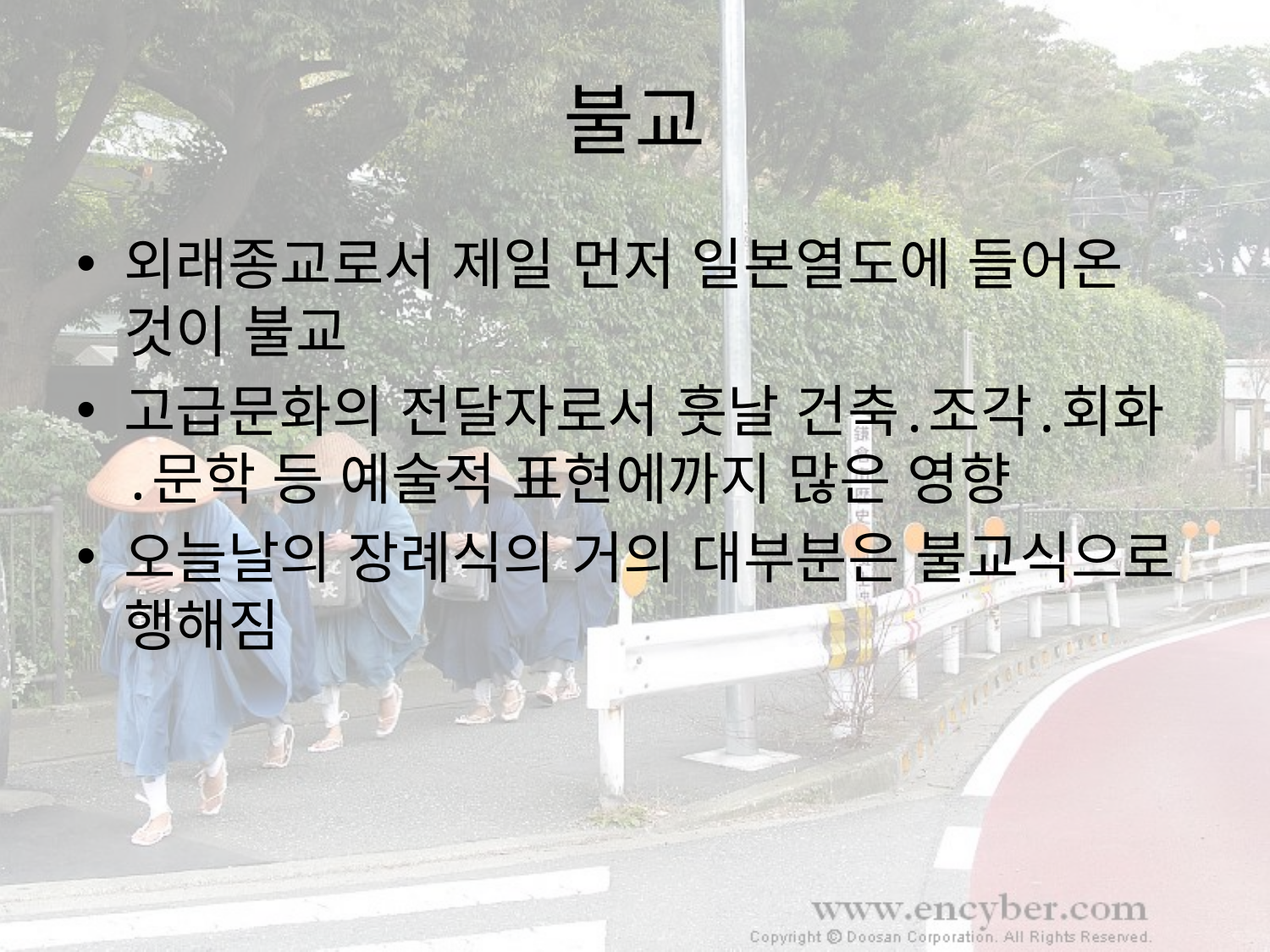

# 불교
외래종교로서 제일 먼저 일본열도에 들어온 것이 불교
고급문화의 전달자로서 훗날 건축․조각․회화․문학 등 예술적 표현에까지 많은 영향
오늘날의 장례식의 거의 대부분은 불교식으로 행해짐